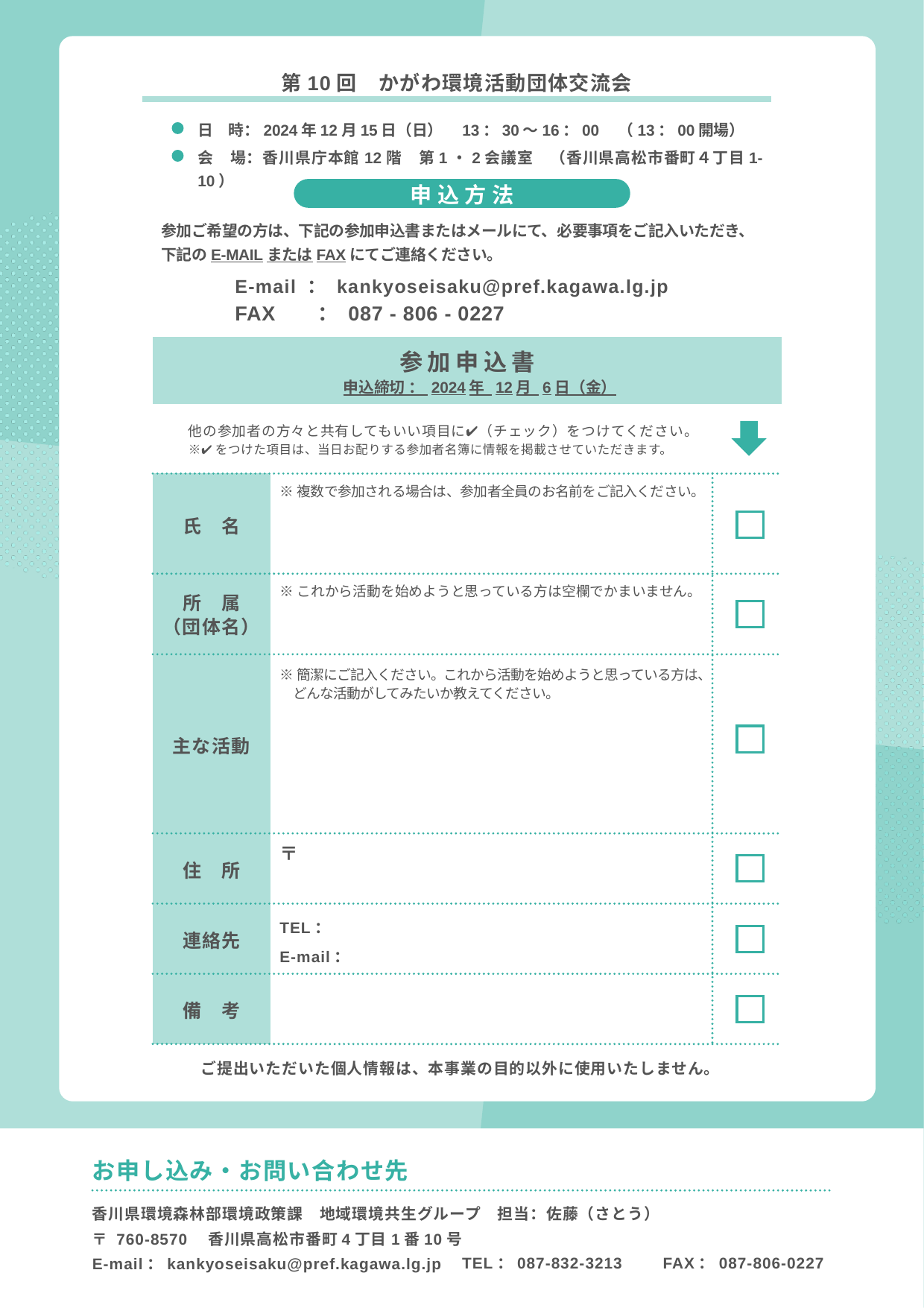

第10回　かがわ環境活動団体交流会

日　時：2024年12月15日（日）　13：30～16：00　（13：00開場）

会　場：香川県庁本館12階　第1・2会議室　（香川県高松市番町４丁目1-10）

申込方法

参加ご希望の方は、下記の参加申込書またはメールにて、必要事項をご記入いただき、
下記のE-MAILまたはFAXにてご連絡ください。
E-mail ： kankyoseisaku@pref.kagawa.lg.jp
FAX      ： 087 - 806 - 0227
参加申込書

申込締切 ： 2024年  12月  6日（金）

他の参加者の方々と共有してもいい項目に✔（チェック）をつけてください。

※✔をつけた項目は、当日お配りする参加者名簿に情報を掲載させていただきます。

※複数で参加される場合は、参加者全員のお名前をご記入ください。

氏　名

※これから活動を始めようと思っている方は空欄でかまいません。
所　属
（団体名）

※簡潔にご記入ください。これから活動を始めようと思っている方は、
　どんな活動がしてみたいか教えてください。

主な活動

〒

住　所

TEL：

連絡先

E-mail：

備　考

ご提出いただいた個人情報は、本事業の目的以外に使用いたしません。

お申し込み・お問い合わせ先

香川県環境森林部環境政策課　地域環境共生グループ　担当：佐藤（さとう）
〒 760-8570　香川県高松市番町4丁目1番10号
E-mail：kankyoseisaku@pref.kagawa.lg.jp

TEL：087-832-3213　　FAX：087-806-0227